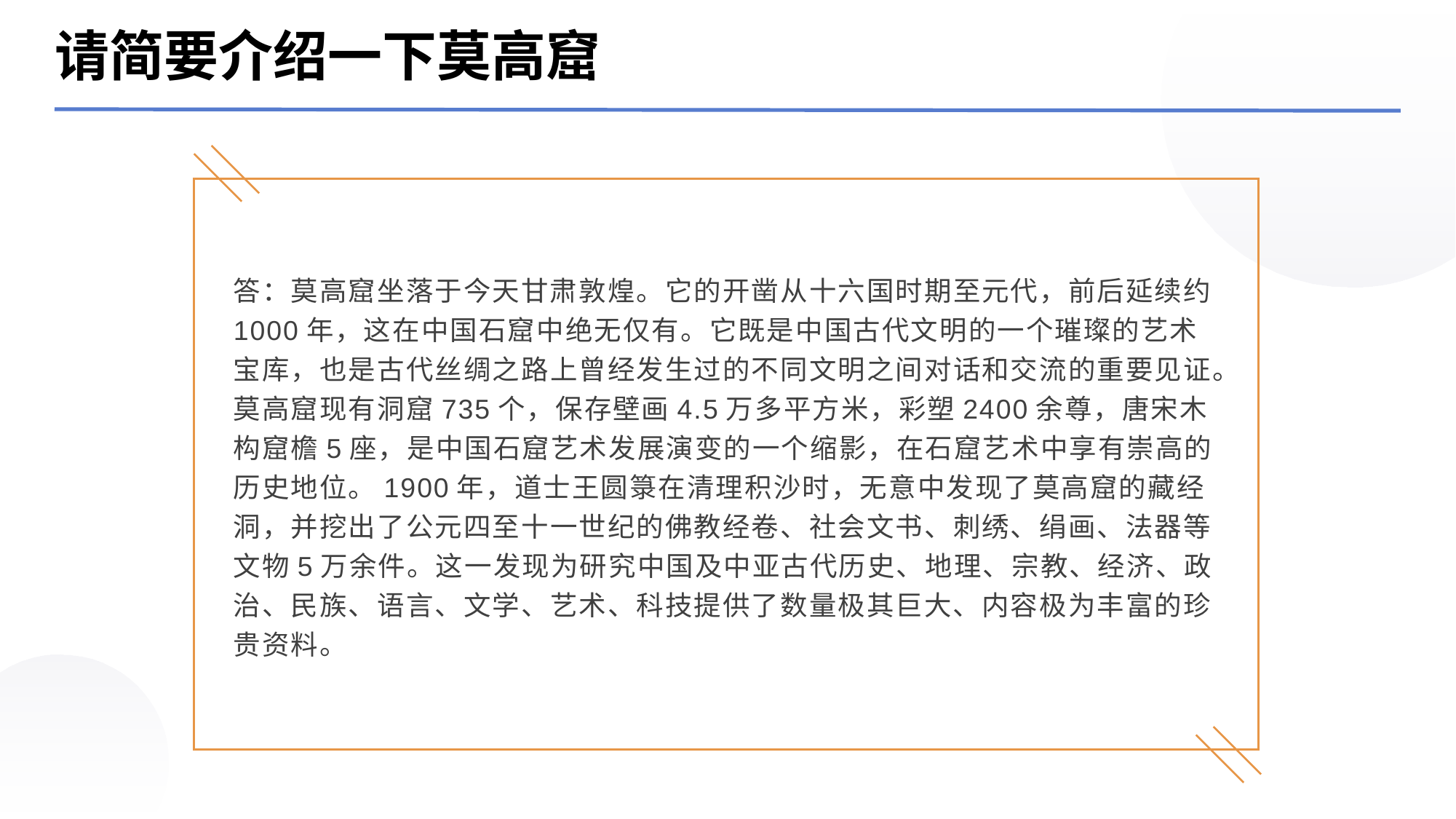

请简要介绍一下莫高窟

答：莫高窟坐落于今天甘肃敦煌。它的开凿从十六国时期至元代，前后延续约1000年，这在中国石窟中绝无仅有。它既是中国古代文明的一个璀璨的艺术宝库，也是古代丝绸之路上曾经发生过的不同文明之间对话和交流的重要见证。莫高窟现有洞窟735个，保存壁画4.5万多平方米，彩塑2400余尊，唐宋木构窟檐5座，是中国石窟艺术发展演变的一个缩影，在石窟艺术中享有崇高的历史地位。1900年，道士王圆箓在清理积沙时，无意中发现了莫高窟的藏经洞，并挖出了公元四至十一世纪的佛教经卷、社会文书、刺绣、绢画、法器等文物5万余件。这一发现为研究中国及中亚古代历史、地理、宗教、经济、政治、民族、语言、文学、艺术、科技提供了数量极其巨大、内容极为丰富的珍贵资料。